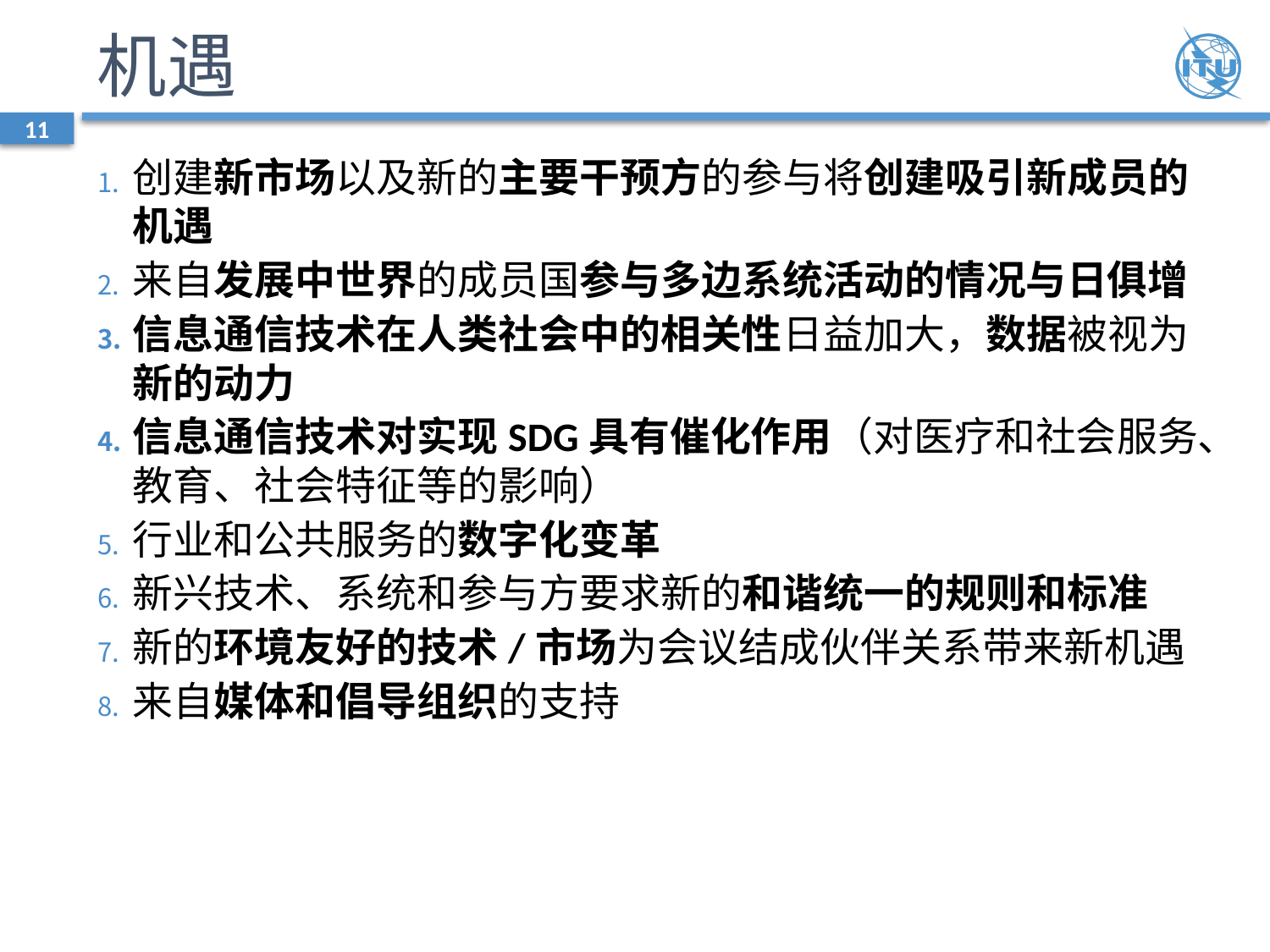

# 机遇
11
创建新市场以及新的主要干预方的参与将创建吸引新成员的机遇
来自发展中世界的成员国参与多边系统活动的情况与日俱增
信息通信技术在人类社会中的相关性日益加大，数据被视为新的动力
信息通信技术对实现SDG具有催化作用（对医疗和社会服务、教育、社会特征等的影响）
行业和公共服务的数字化变革
新兴技术、系统和参与方要求新的和谐统一的规则和标准
新的环境友好的技术/市场为会议结成伙伴关系带来新机遇
来自媒体和倡导组织的支持